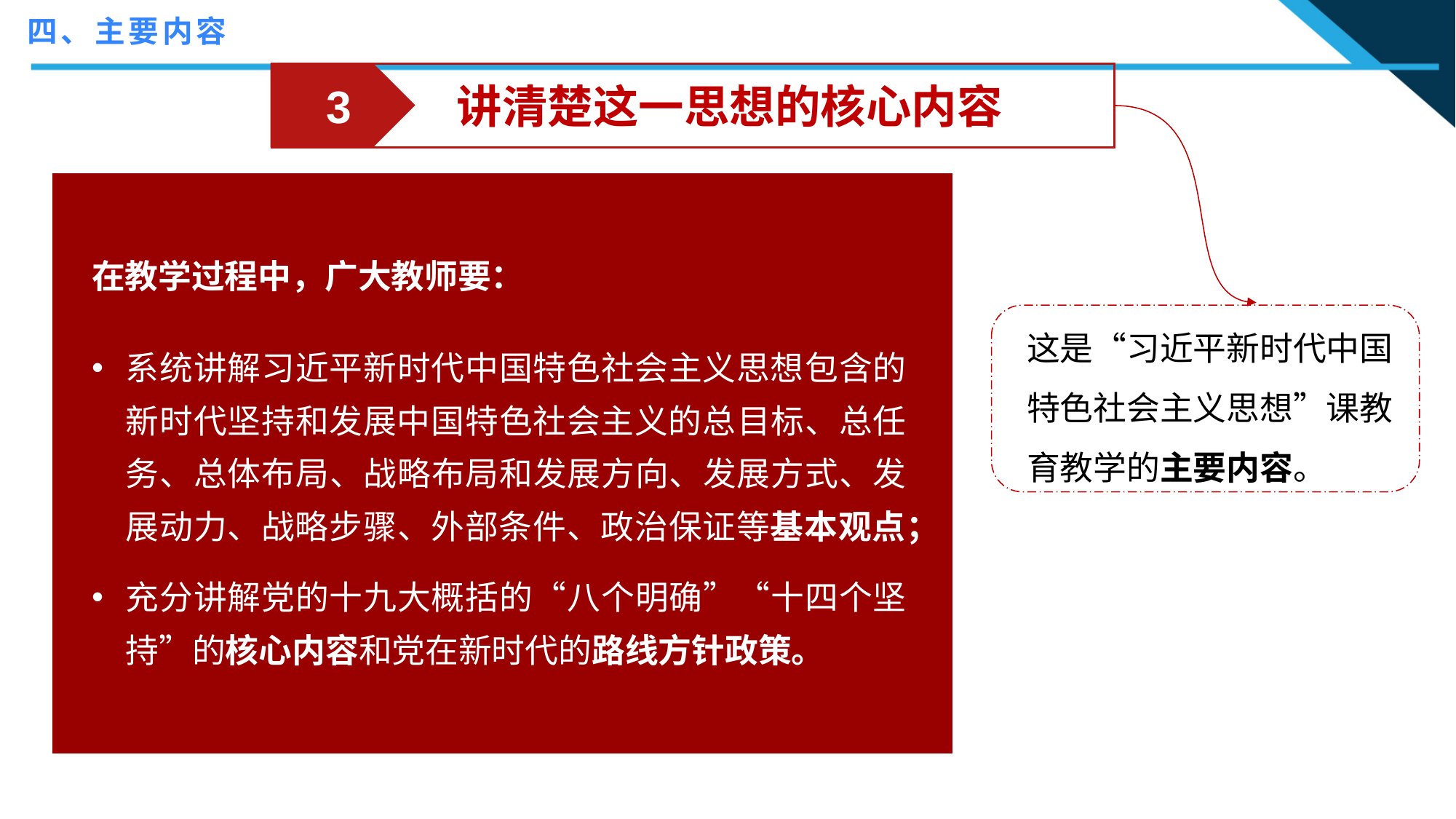

四、主要内容

 3
讲清楚这一思想的核心内容

在教学过程中，广大教师要：
这是“习近平新时代中国特色社会主义思想”课教育教学的主要内容。

系统讲解习近平新时代中国特色社会主义思想包含的新时代坚持和发展中国特色社会主义的总目标、总任务、总体布局、战略布局和发展方向、发展方式、发展动力、战略步骤、外部条件、政治保证等基本观点；
充分讲解党的十九大概括的“八个明确”“十四个坚持”的核心内容和党在新时代的路线方针政策。